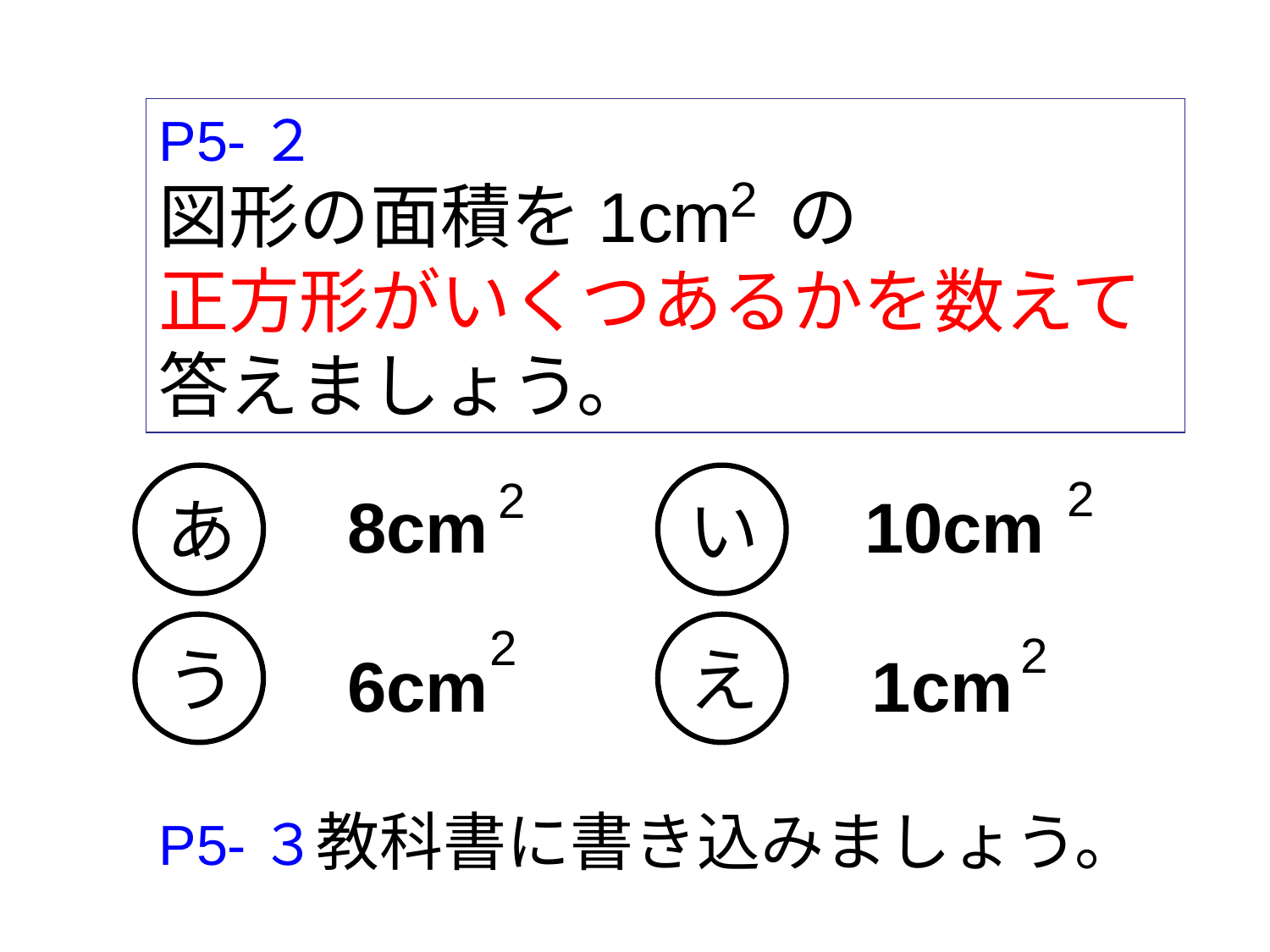

P5-２
図形の面積を1cm  の
正方形がいくつあるかを数えて答えましょう。
2
2
2
あ
い
8cm
10cm
2
う
え
2
6cm
1cm
P5-３教科書に書き込みましょう。